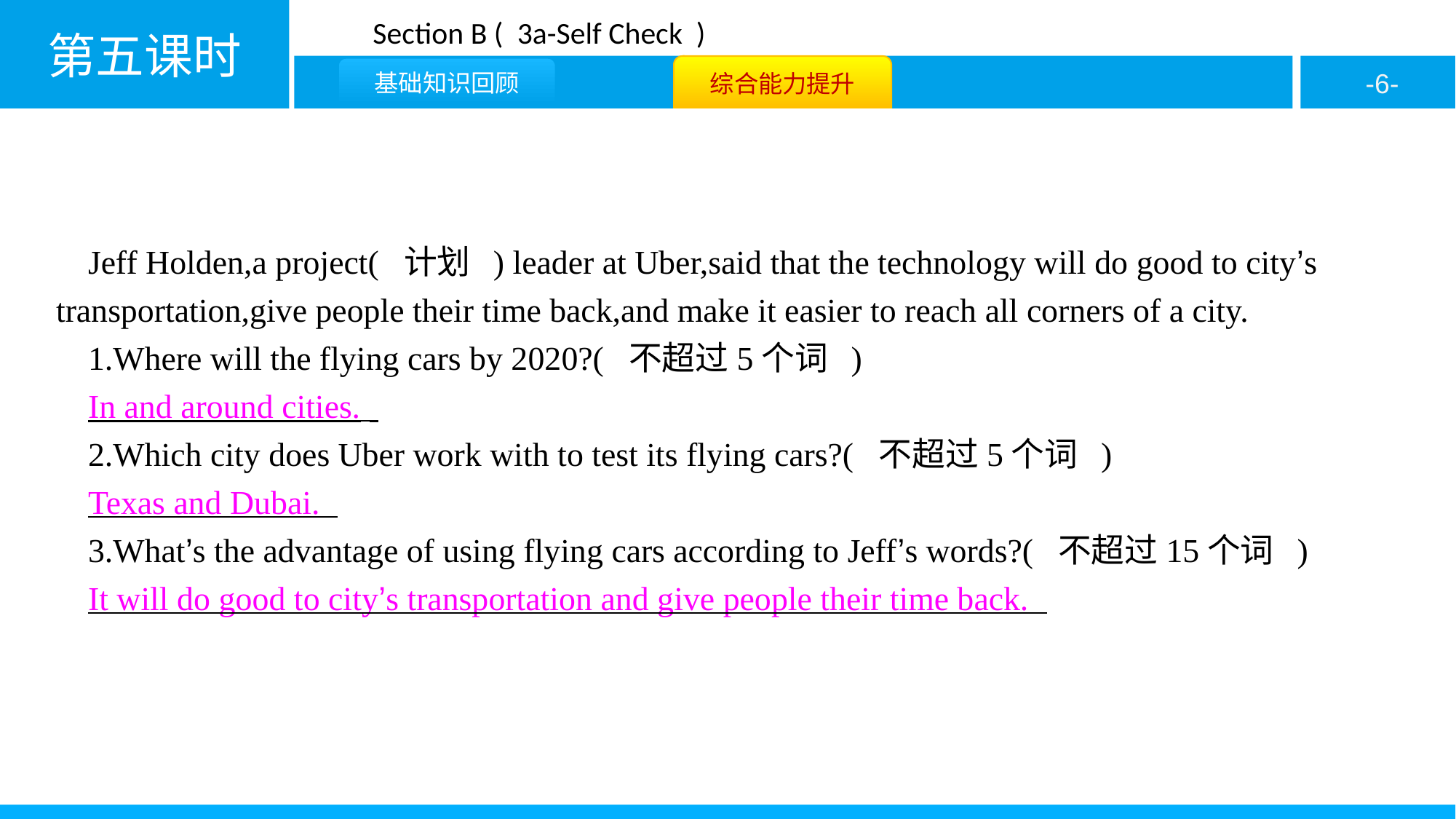

Jeff Holden,a project(  计划  ) leader at Uber,said that the technology will do good to city’s transportation,give people their time back,and make it easier to reach all corners of a city.
1.Where will the flying cars by 2020?(  不超过5个词  )
In and around cities.
2.Which city does Uber work with to test its flying cars?(  不超过5个词  )
Texas and Dubai.
3.What’s the advantage of using flying cars according to Jeff’s words?(  不超过15个词  )
It will do good to city’s transportation and give people their time back.